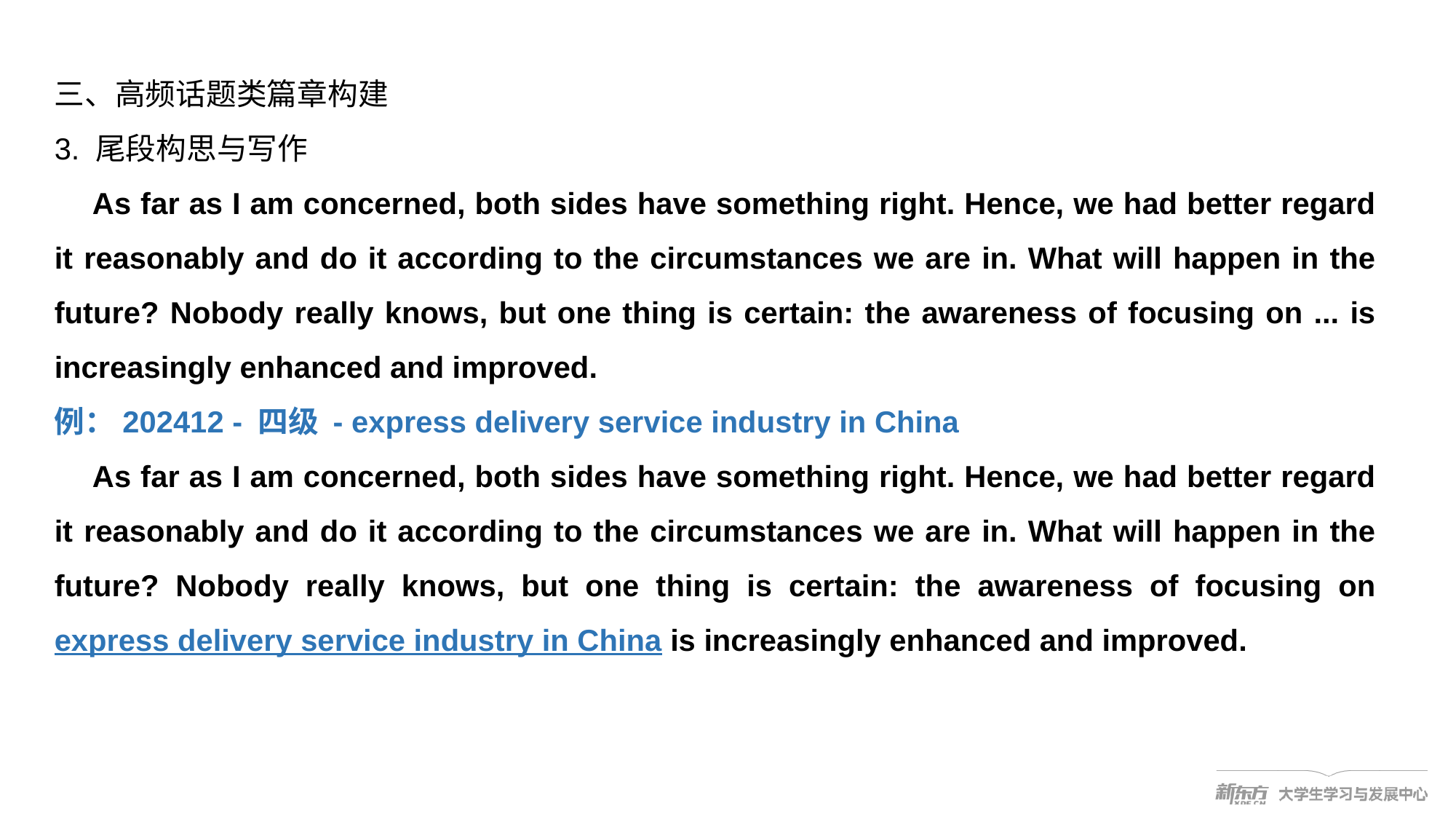

三、高频话题类篇章构建
3. 尾段构思与写作
    As far as I am concerned, both sides have something right. Hence, we had better regard it reasonably and do it according to the circumstances we are in. What will happen in the future? Nobody really knows, but one thing is certain: the awareness of focusing on ... is increasingly enhanced and improved.
例：202412 - 四级 - express delivery service industry in China
    As far as I am concerned, both sides have something right. Hence, we had better regard it reasonably and do it according to the circumstances we are in. What will happen in the future? Nobody really knows, but one thing is certain: the awareness of focusing on express delivery service industry in China is increasingly enhanced and improved.